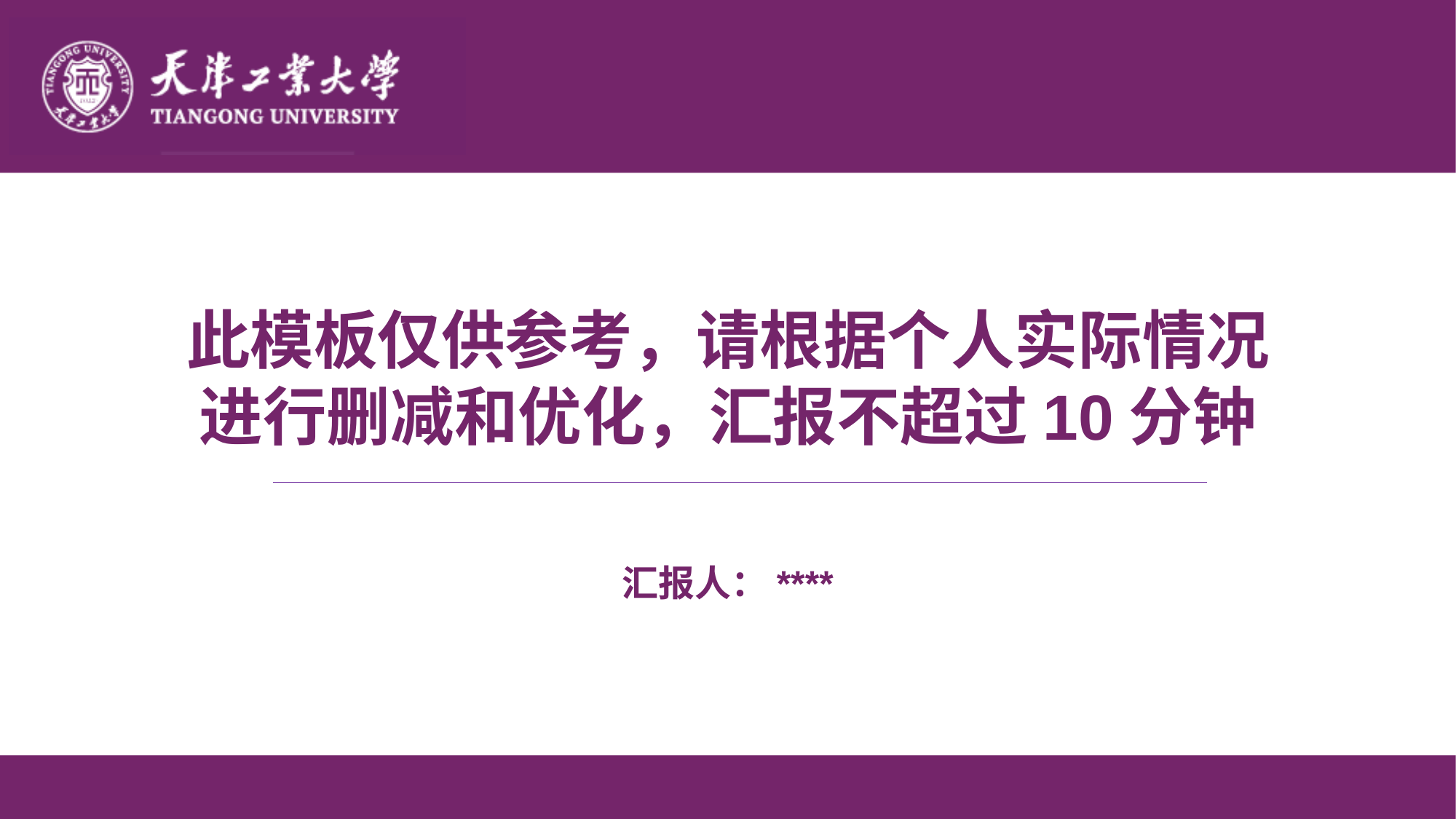

此模板仅供参考，请根据个人实际情况进行删减和优化，汇报不超过10分钟
汇报人：****